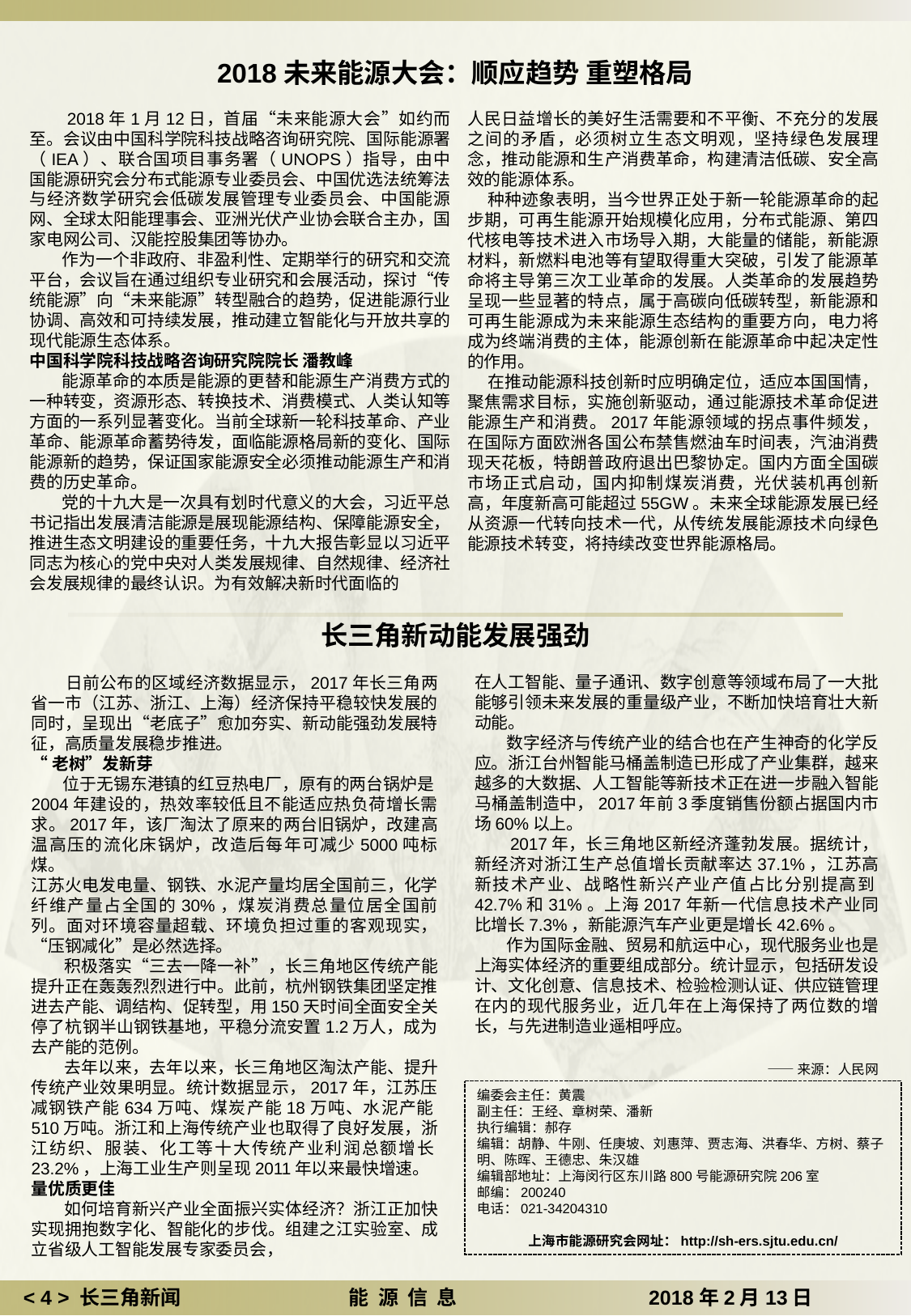

2018未来能源大会：顺应趋势 重塑格局
       2018年1月12日，首届“未来能源大会”如约而至。会议由中国科学院科技战略咨询研究院、国际能源署（IEA）、联合国项目事务署（UNOPS）指导，由中国能源研究会分布式能源专业委员会、中国优选法统筹法与经济数学研究会低碳发展管理专业委员会、中国能源网、全球太阳能理事会、亚洲光伏产业协会联合主办，国家电网公司、汉能控股集团等协办。
       作为一个非政府、非盈利性、定期举行的研究和交流平台，会议旨在通过组织专业研究和会展活动，探讨“传统能源”向“未来能源”转型融合的趋势，促进能源行业协调、高效和可持续发展，推动建立智能化与开放共享的现代能源生态体系。
中国科学院科技战略咨询研究院院长 潘教峰
       能源革命的本质是能源的更替和能源生产消费方式的一种转变，资源形态、转换技术、消费模式、人类认知等方面的一系列显著变化。当前全球新一轮科技革命、产业革命、能源革命蓄势待发，面临能源格局新的变化、国际能源新的趋势，保证国家能源安全必须推动能源生产和消费的历史革命。
       党的十九大是一次具有划时代意义的大会，习近平总书记指出发展清洁能源是展现能源结构、保障能源安全，推进生态文明建设的重要任务，十九大报告彰显以习近平同志为核心的党中央对人类发展规律、自然规律、经济社会发展规律的最终认识。为有效解决新时代面临的
人民日益增长的美好生活需要和不平衡、不充分的发展之间的矛盾，必须树立生态文明观，坚持绿色发展理念，推动能源和生产消费革命，构建清洁低碳、安全高效的能源体系。
    种种迹象表明，当今世界正处于新一轮能源革命的起步期，可再生能源开始规模化应用，分布式能源、第四代核电等技术进入市场导入期，大能量的储能，新能源材料，新燃料电池等有望取得重大突破，引发了能源革命将主导第三次工业革命的发展。人类革命的发展趋势呈现一些显著的特点，属于高碳向低碳转型，新能源和可再生能源成为未来能源生态结构的重要方向，电力将成为终端消费的主体，能源创新在能源革命中起决定性的作用。
    在推动能源科技创新时应明确定位，适应本国国情，聚焦需求目标，实施创新驱动，通过能源技术革命促进能源生产和消费。2017年能源领域的拐点事件频发，在国际方面欧洲各国公布禁售燃油车时间表，汽油消费现天花板，特朗普政府退出巴黎协定。国内方面全国碳市场正式启动，国内抑制煤炭消费，光伏装机再创新高，年度新高可能超过55GW。未来全球能源发展已经从资源一代转向技术一代，从传统发展能源技术向绿色能源技术转变，将持续改变世界能源格局。

长三角新动能发展强劲
在人工智能、量子通讯、数字创意等领域布局了一大批能够引领未来发展的重量级产业，不断加快培育壮大新动能。
       数字经济与传统产业的结合也在产生神奇的化学反应。浙江台州智能马桶盖制造已形成了产业集群，越来越多的大数据、人工智能等新技术正在进一步融入智能马桶盖制造中，2017年前3季度销售份额占据国内市场60%以上。
       2017年，长三角地区新经济蓬勃发展。据统计，新经济对浙江生产总值增长贡献率达37.1%，江苏高新技术产业、战略性新兴产业产值占比分别提高到42.7%和31%。上海2017年新一代信息技术产业同比增长7.3%，新能源汽车产业更是增长42.6%。
       作为国际金融、贸易和航运中心，现代服务业也是上海实体经济的重要组成部分。统计显示，包括研发设计、文化创意、信息技术、检验检测认证、供应链管理在内的现代服务业，近几年在上海保持了两位数的增长，与先进制造业遥相呼应。

 ——来源：人民网
       日前公布的区域经济数据显示，2017年长三角两省一市（江苏、浙江、上海）经济保持平稳较快发展的同时，呈现出“老底子”愈加夯实、新动能强劲发展特征，高质量发展稳步推进。
“老树”发新芽
       位于无锡东港镇的红豆热电厂，原有的两台锅炉是2004年建设的，热效率较低且不能适应热负荷增长需求。2017年，该厂淘汰了原来的两台旧锅炉，改建高温高压的流化床锅炉，改造后每年可减少5000吨标煤。
江苏火电发电量、钢铁、水泥产量均居全国前三，化学纤维产量占全国的30%，煤炭消费总量位居全国前列。面对环境容量超载、环境负担过重的客观现实，“压钢减化”是必然选择。
       积极落实“三去一降一补”，长三角地区传统产能提升正在轰轰烈烈进行中。此前，杭州钢铁集团坚定推进去产能、调结构、促转型，用150天时间全面安全关停了杭钢半山钢铁基地，平稳分流安置1.2万人，成为去产能的范例。
       去年以来，去年以来，长三角地区淘汰产能、提升传统产业效果明显。统计数据显示，2017年，江苏压减钢铁产能634万吨、煤炭产能18万吨、水泥产能510万吨。浙江和上海传统产业也取得了良好发展，浙江纺织、服装、化工等十大传统产业利润总额增长23.2%，上海工业生产则呈现2011年以来最快增速。
量优质更佳
       如何培育新兴产业全面振兴实体经济？浙江正加快实现拥抱数字化、智能化的步伐。组建之江实验室、成立省级人工智能发展专家委员会，
编委会主任：黄震
副主任：王经、章树荣、潘新
执行编辑：郝存
编辑：胡静、牛刚、任庚坡、刘惠萍、贾志海、洪春华、方树、蔡子明、陈晖、王德忠、朱汉雄
编辑部地址：上海闵行区东川路800号能源研究院206室
邮编：200240
电话：021-34204310

上海市能源研究会网址：http://sh-ers.sjtu.edu.cn/
  ˂ 4 ˃ 长三角新闻                                    能  源  信  息                                        2018年2月13日